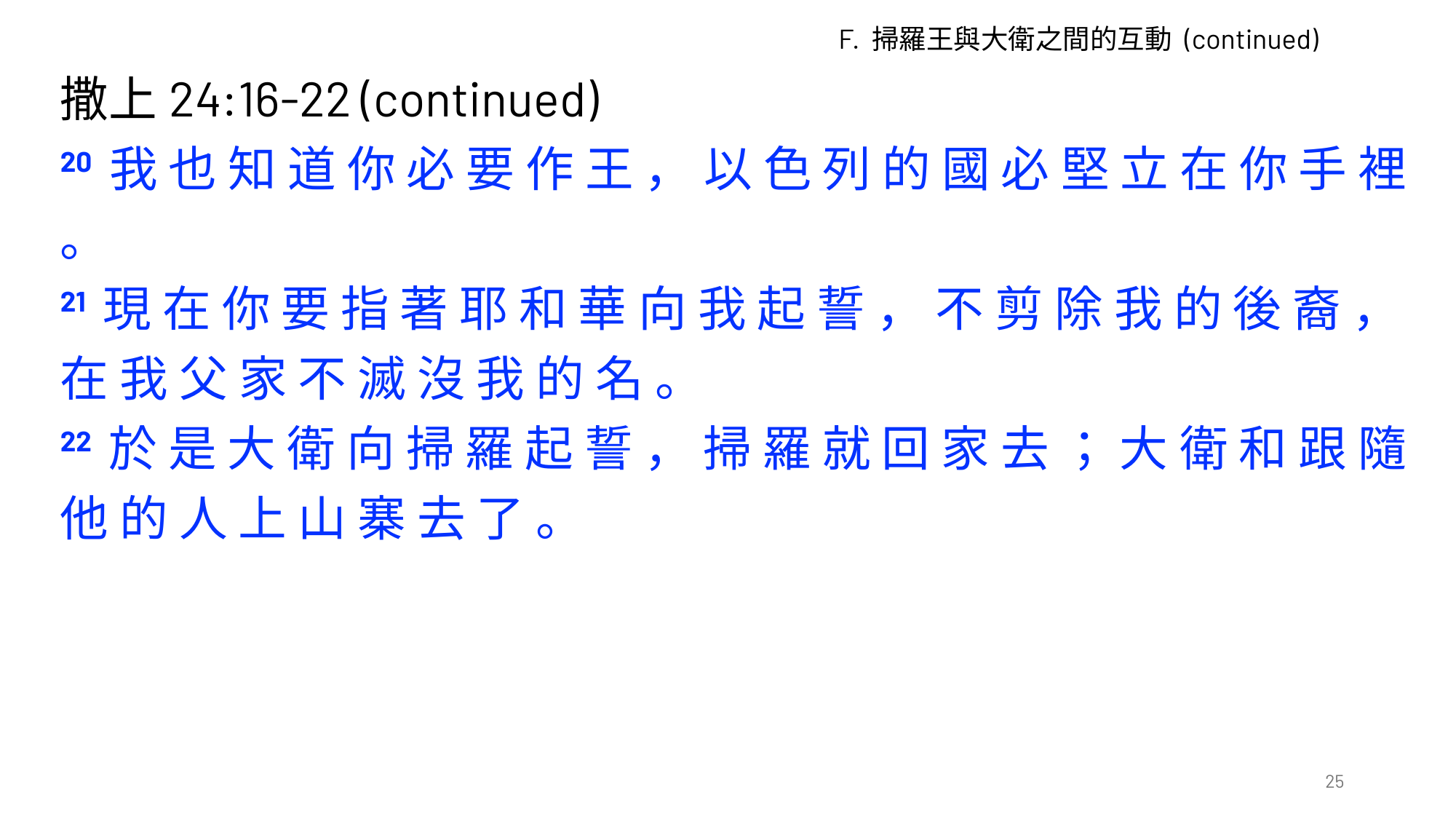

F. 掃羅王與大衛之間的互動 (continued)
撒上24:16-22 (continued)
20 我 也 知 道 你 必 要 作 王 ， 以 色 列 的 國 必 堅 立 在 你 手 裡 。
21 現 在 你 要 指 著 耶 和 華 向 我 起 誓 ， 不 剪 除 我 的 後 裔 ， 在 我 父 家 不 滅 沒 我 的 名 。
22 於 是 大 衛 向 掃 羅 起 誓 ， 掃 羅 就 回 家 去 ； 大 衛 和 跟 隨 他 的 人 上 山 寨 去 了 。

25